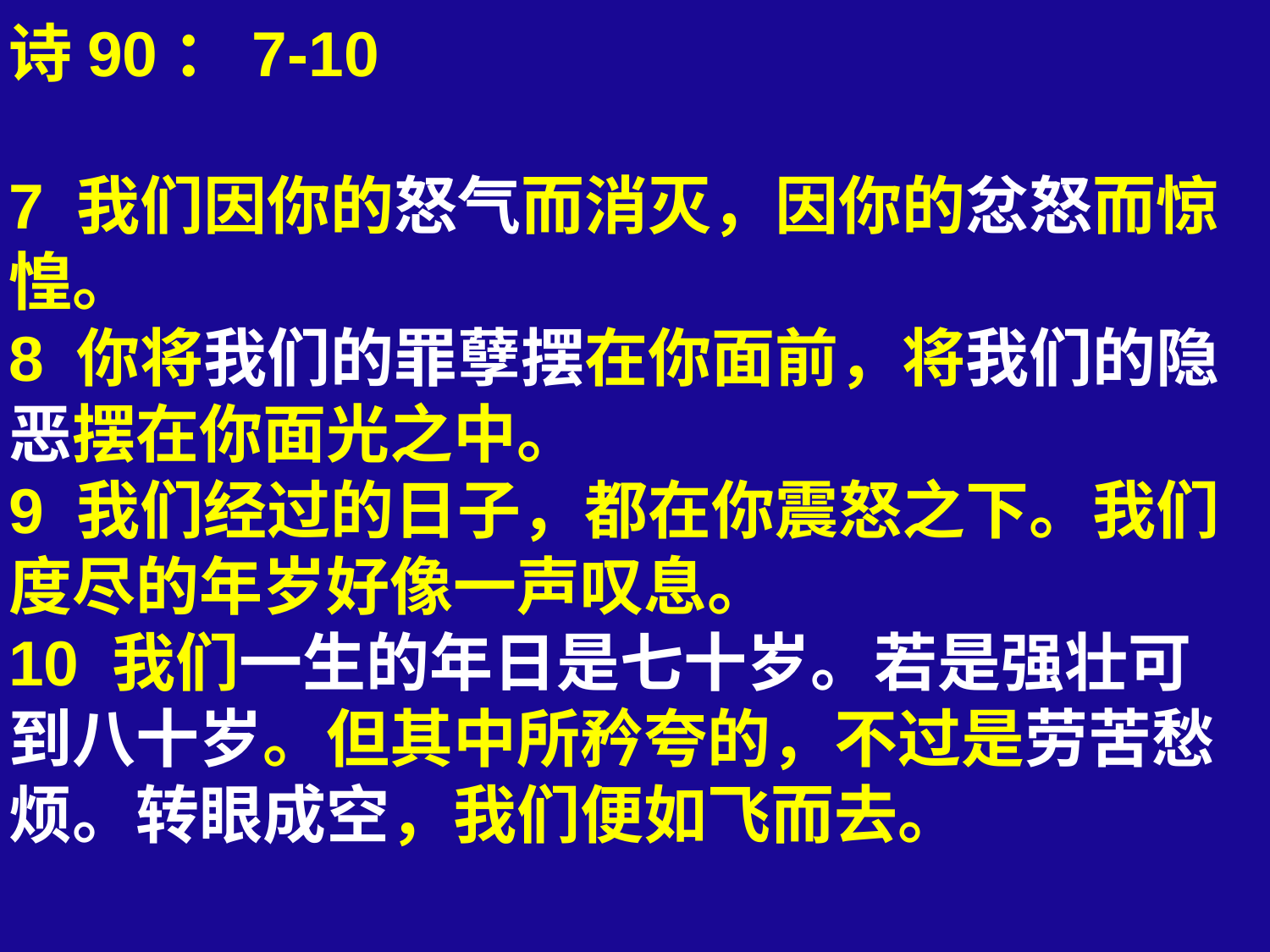

# 诗90：7-10 7 我们因你的怒气而消灭，因你的忿怒而惊惶。 8 你将我们的罪孽摆在你面前，将我们的隐恶摆在你面光之中。 9 我们经过的日子，都在你震怒之下。我们度尽的年岁好像一声叹息。 10 我们一生的年日是七十岁。若是强壮可到八十岁。但其中所矜夸的，不过是劳苦愁烦。转眼成空，我们便如飞而去。